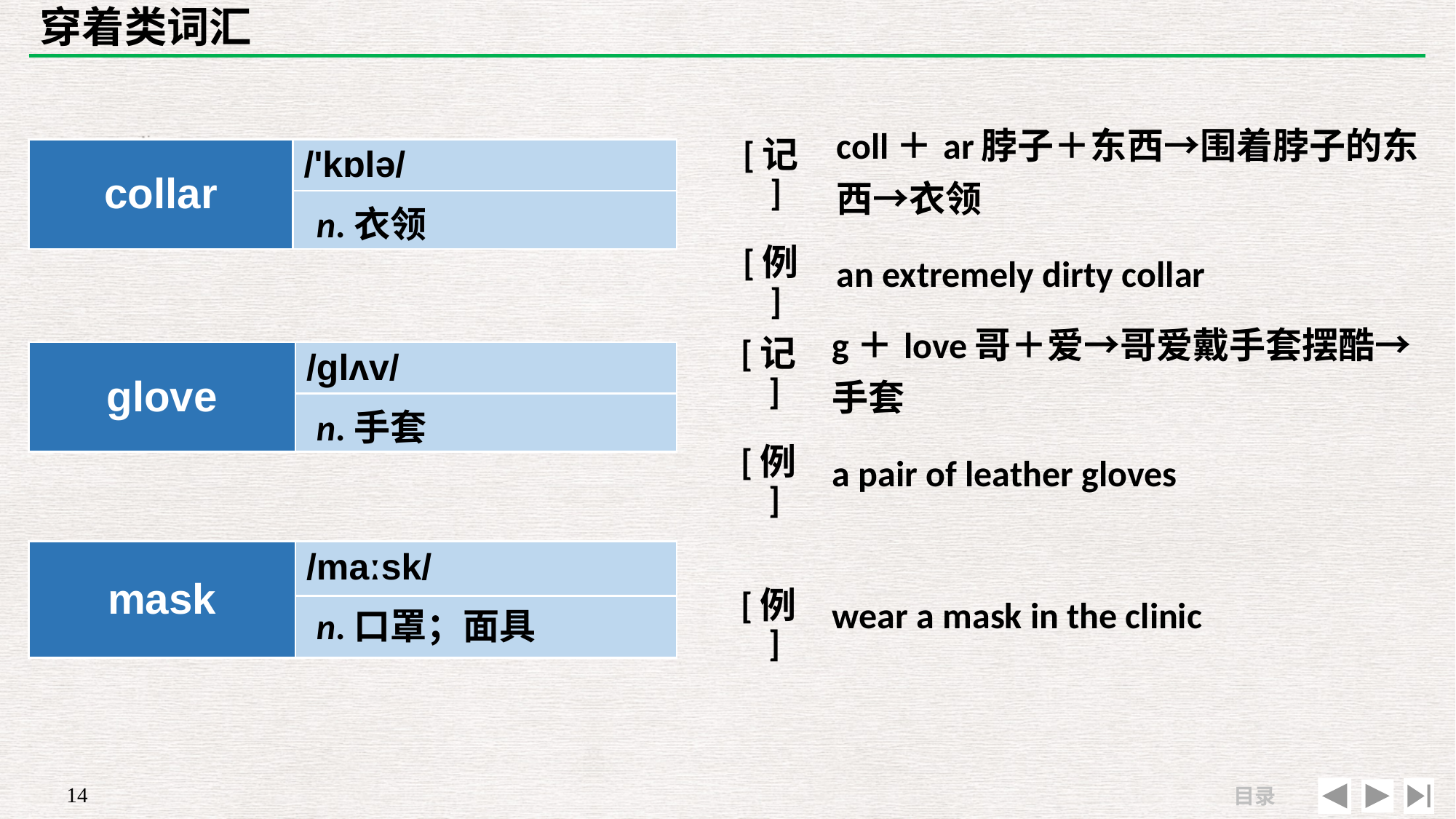

# 穿着类词汇

| [记] | coll＋ar脖子＋东西→围着脖子的东西→衣领 |
| --- | --- |
| [例] | an extremely dirty collar |
| collar | /'kɒlə/ |
| --- | --- |
|  |  |
n.衣领
| [记] | g＋love哥＋爱→哥爱戴手套摆酷→手套 |
| --- | --- |
| [例] | a pair of leather gloves |
| glove | /ɡlʌv/ |
| --- | --- |
|  |  |
n.手套
|  |  |
| --- | --- |
| [例] | wear a mask in the clinic |
| mask | /maːsk/ |
| --- | --- |
|  |  |
n.口罩；面具